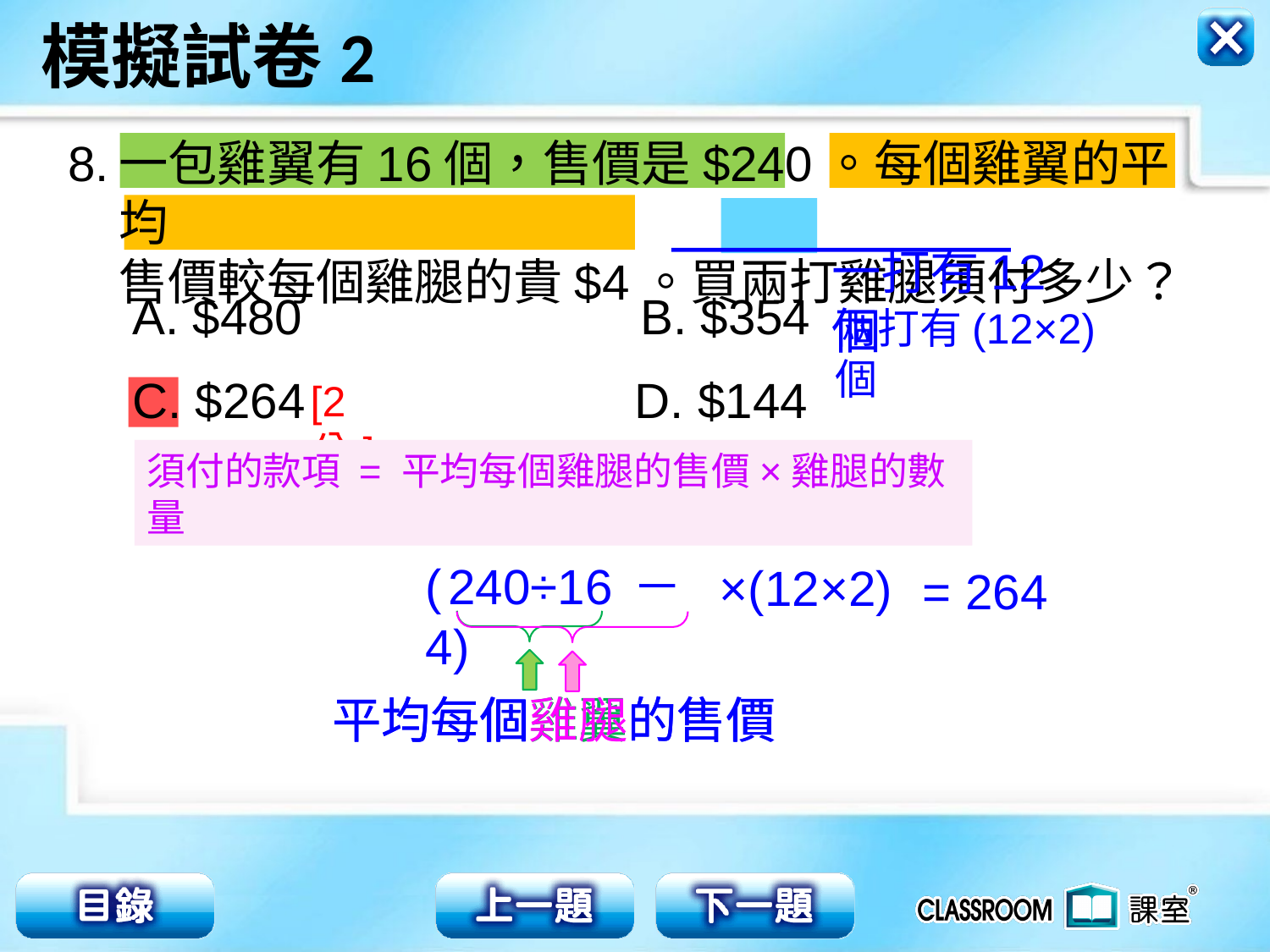

8.
一包雞翼有16個，售價是$240。每個雞翼的平均
售價較每個雞腿的貴$4。買兩打雞腿須付多少？

一打有12個

A. $480			B. $354
C. $264                        D. $144
兩打有(12×2)個
[2分]

須付的款項 = 平均每個雞腿的售價×雞腿的數量

(             －4)
240÷16
×(12×2)
= 264

平均每個雞翼的售價
平均每個雞腿的售價